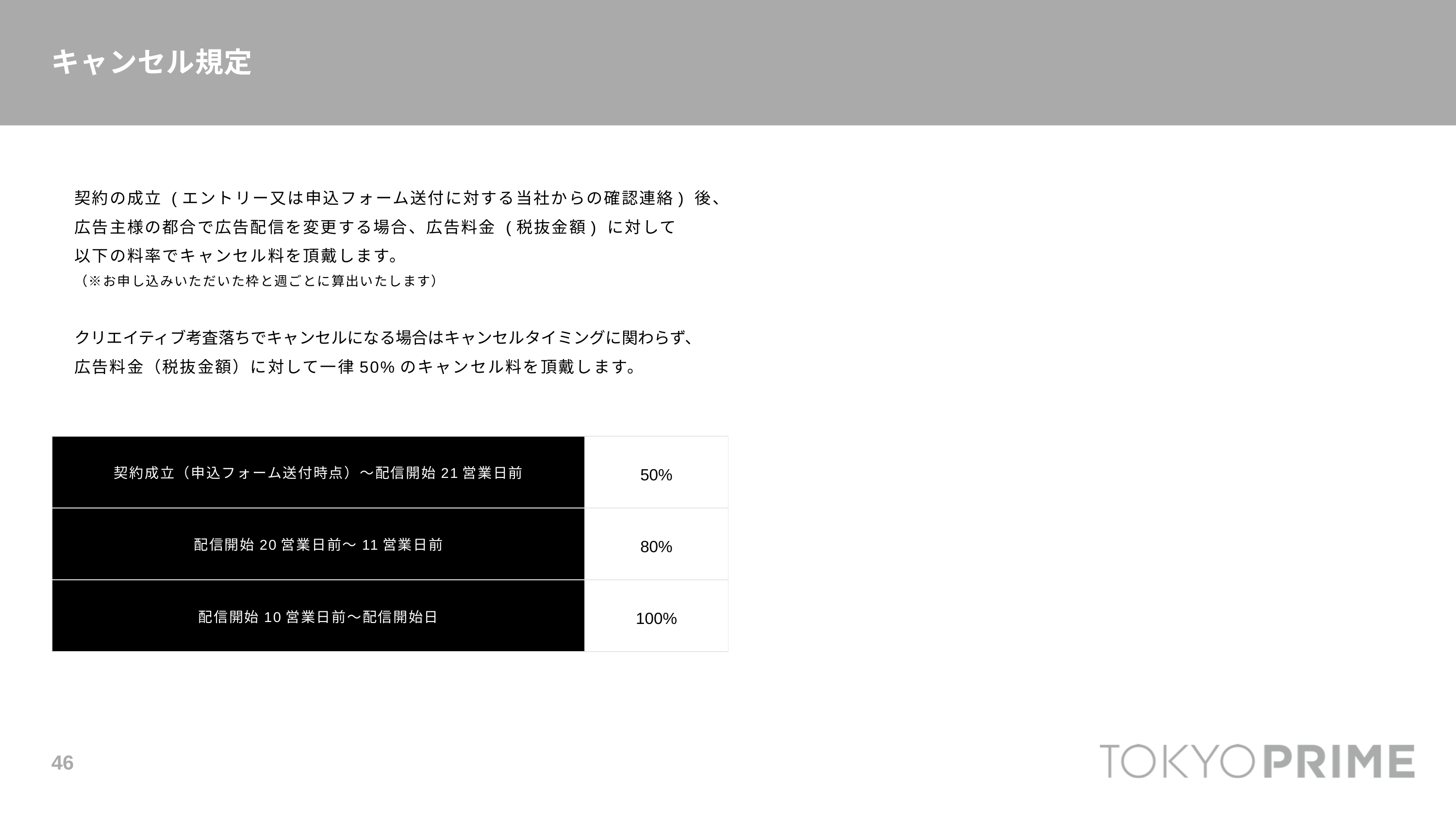

キャンセル規定
契約の成立 (エントリー又は申込フォーム送付に対する当社からの確認連絡) 後、
広告主様の都合で広告配信を変更する場合、広告料金 (税抜金額) に対して
以下の料率でキャンセル料を頂戴します。
（※お申し込みいただいた枠と週ごとに算出いたします）
クリエイティブ考査落ちでキャンセルになる場合はキャンセルタイミングに関わらず、
広告料金（税抜金額）に対して一律50%のキャンセル料を頂戴します。
| 契約成立（申込フォーム送付時点）〜配信開始21営業日前 | 50% |
| --- | --- |
| 配信開始20営業日前〜11営業日前 | 80% |
| 配信開始10営業日前〜配信開始日 | 100% |
46